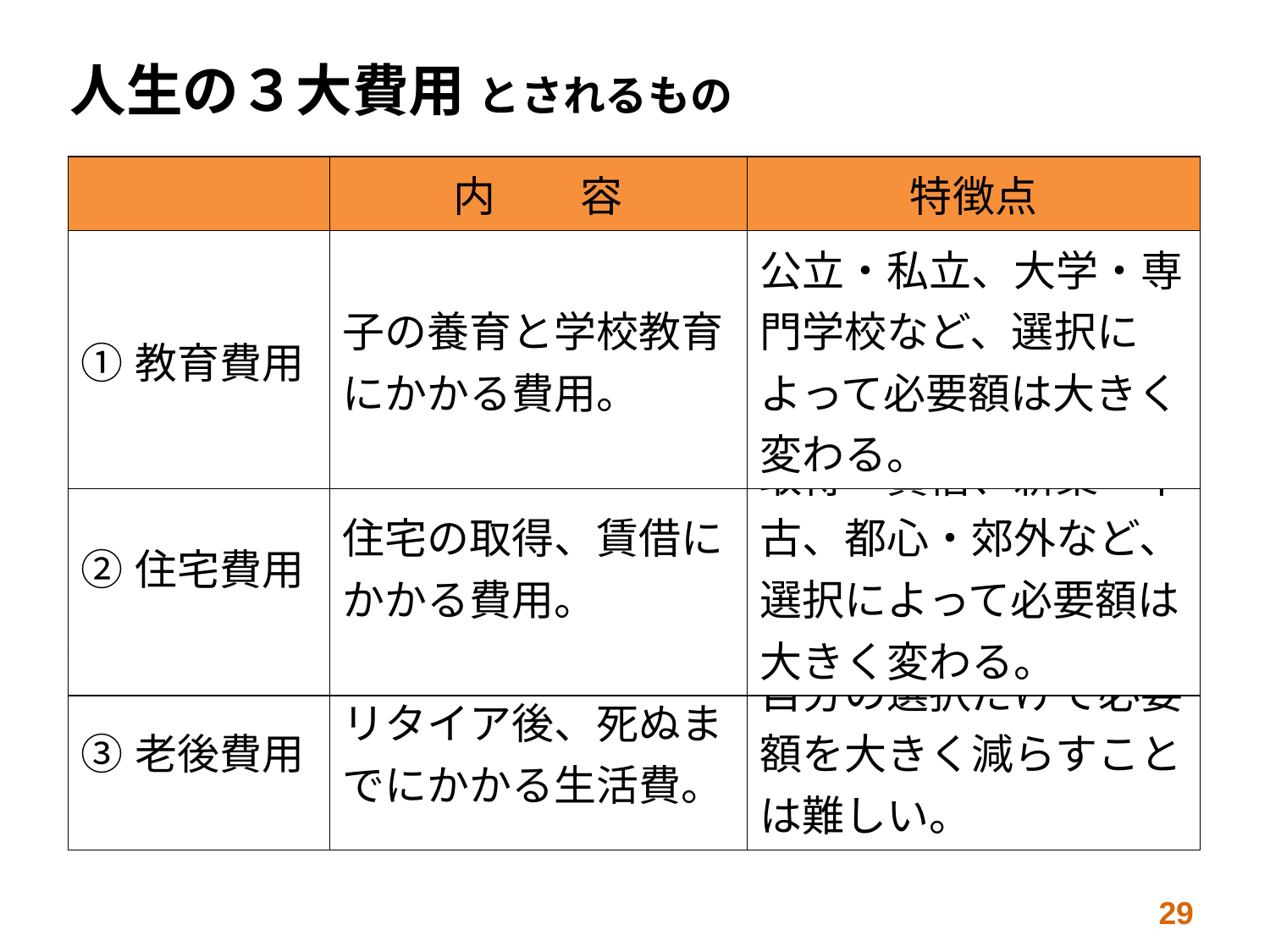

人生の３大費用 とされるもの
|  | 内　　容 | 特徴点 |
| --- | --- | --- |
| ①教育費用 | 子の養育と学校教育にかかる費用。 | 公立・私立、大学・専門学校など、選択によって必要額は大きく変わる。 |

| ②住宅費用 | 住宅の取得、賃借にかかる費用。 | 取得・賃借、新築・中古、都心・郊外など、選択によって必要額は大きく変わる。 |
| --- | --- | --- |
| ③老後費用 | リタイア後、死ぬまでにかかる生活費。 | 自分の選択だけで必要額を大きく減らすことは難しい。 |
| --- | --- | --- |
29